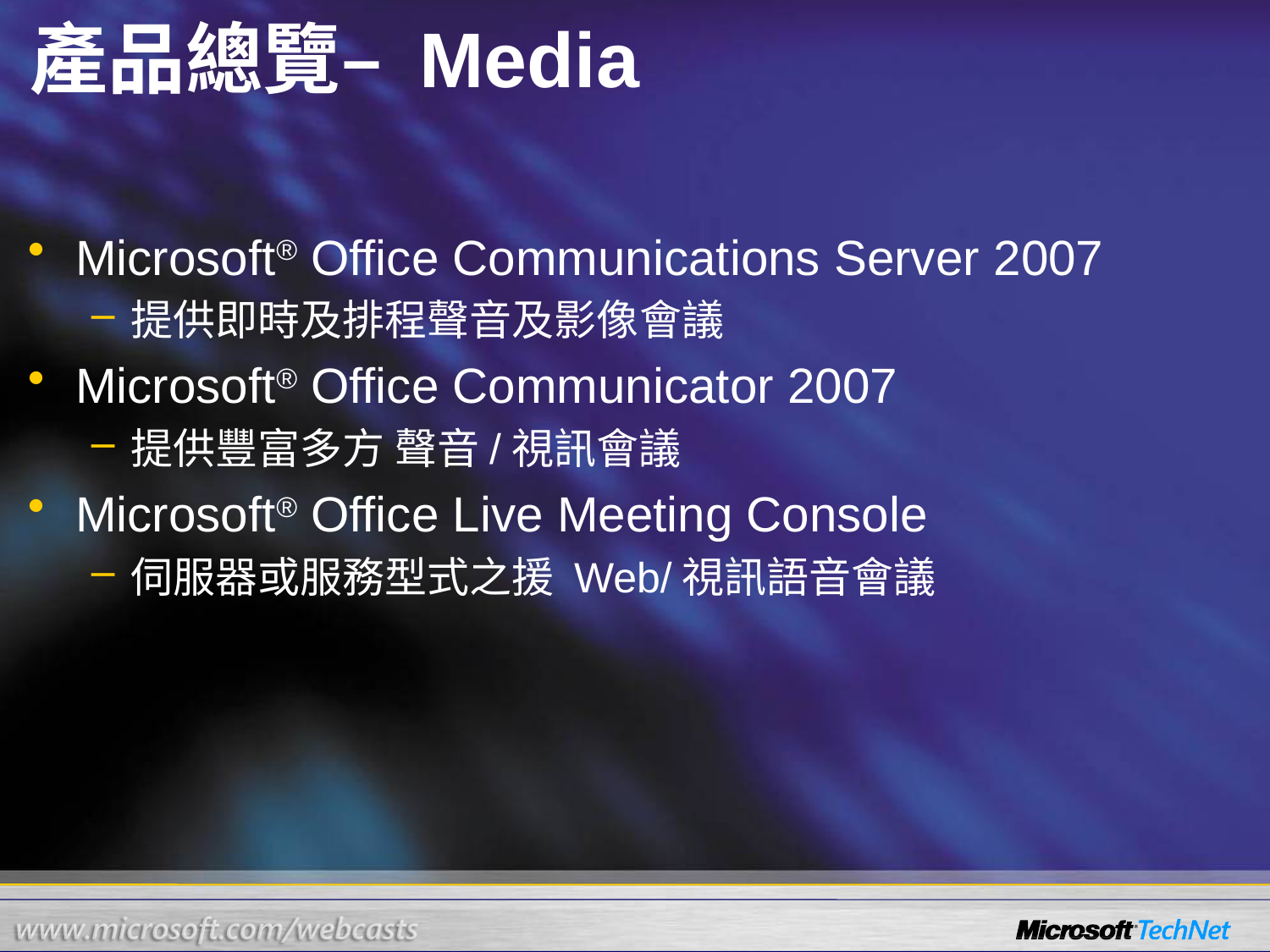

# 產品總覽– Media
Microsoft® Office Communications Server 2007
提供即時及排程聲音及影像會議
Microsoft® Office Communicator 2007
提供豐富多方 聲音/視訊會議
Microsoft® Office Live Meeting Console
伺服器或服務型式之援 Web/視訊語音會議